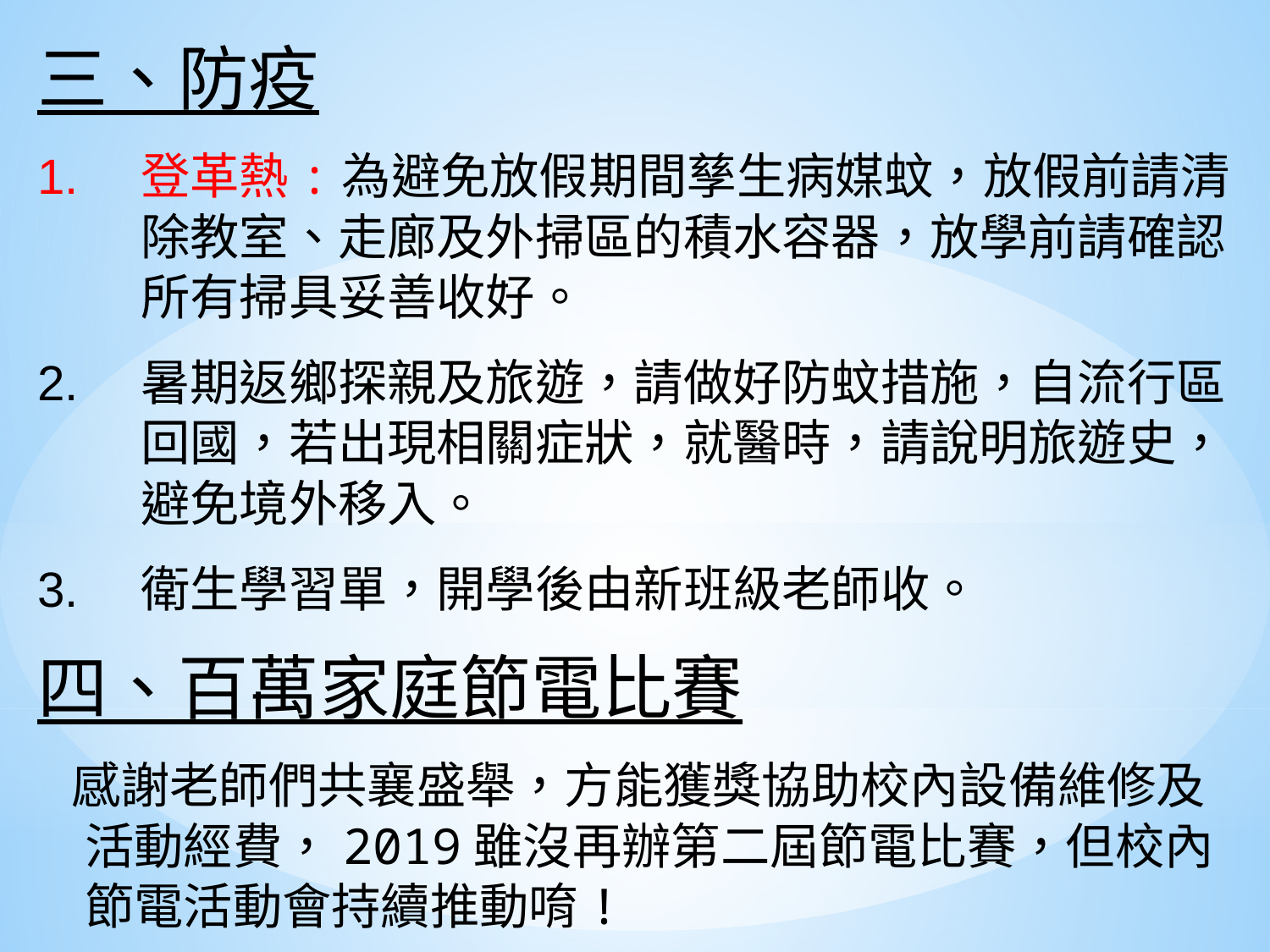

三、防疫
登革熱:為避免放假期間孳生病媒蚊，放假前請清除教室、走廊及外掃區的積水容器，放學前請確認所有掃具妥善收好。
暑期返鄉探親及旅遊，請做好防蚊措施，自流行區回國，若出現相關症狀，就醫時，請說明旅遊史，避免境外移入。
衛生學習單，開學後由新班級老師收。
四、百萬家庭節電比賽
  感謝老師們共襄盛舉，方能獲獎協助校內設備維修及活動經費，2019雖沒再辦第二屆節電比賽，但校內節電活動會持續推動唷!